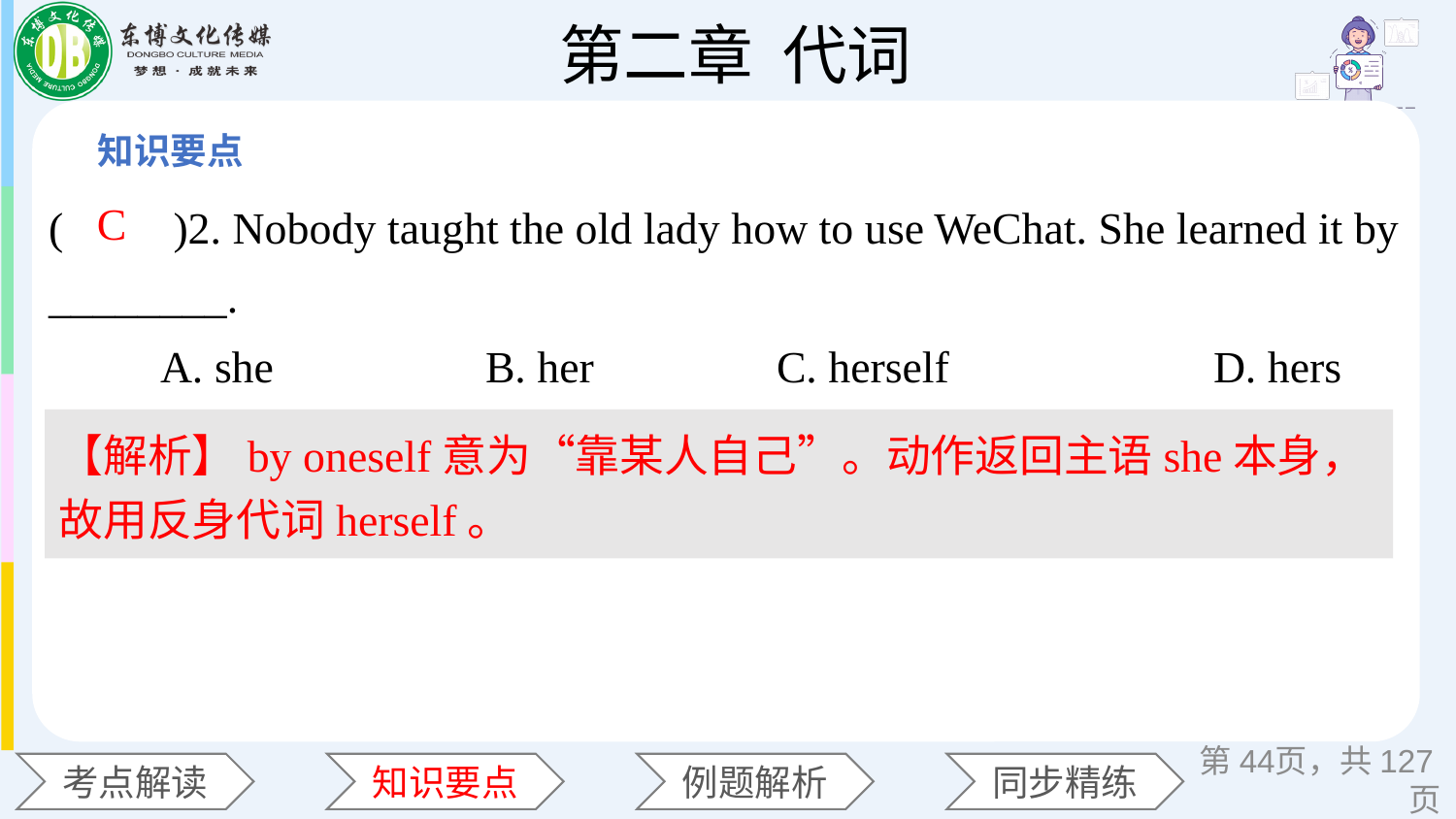

(　　)2. Nobody taught the old lady how to use WeChat. She learned it by ________.
          A. she    		B. her    	C. herself    		D. hers
C
【解析】by oneself意为“靠某人自己”。动作返回主语she本身，故用反身代词herself。
第44页，共127页